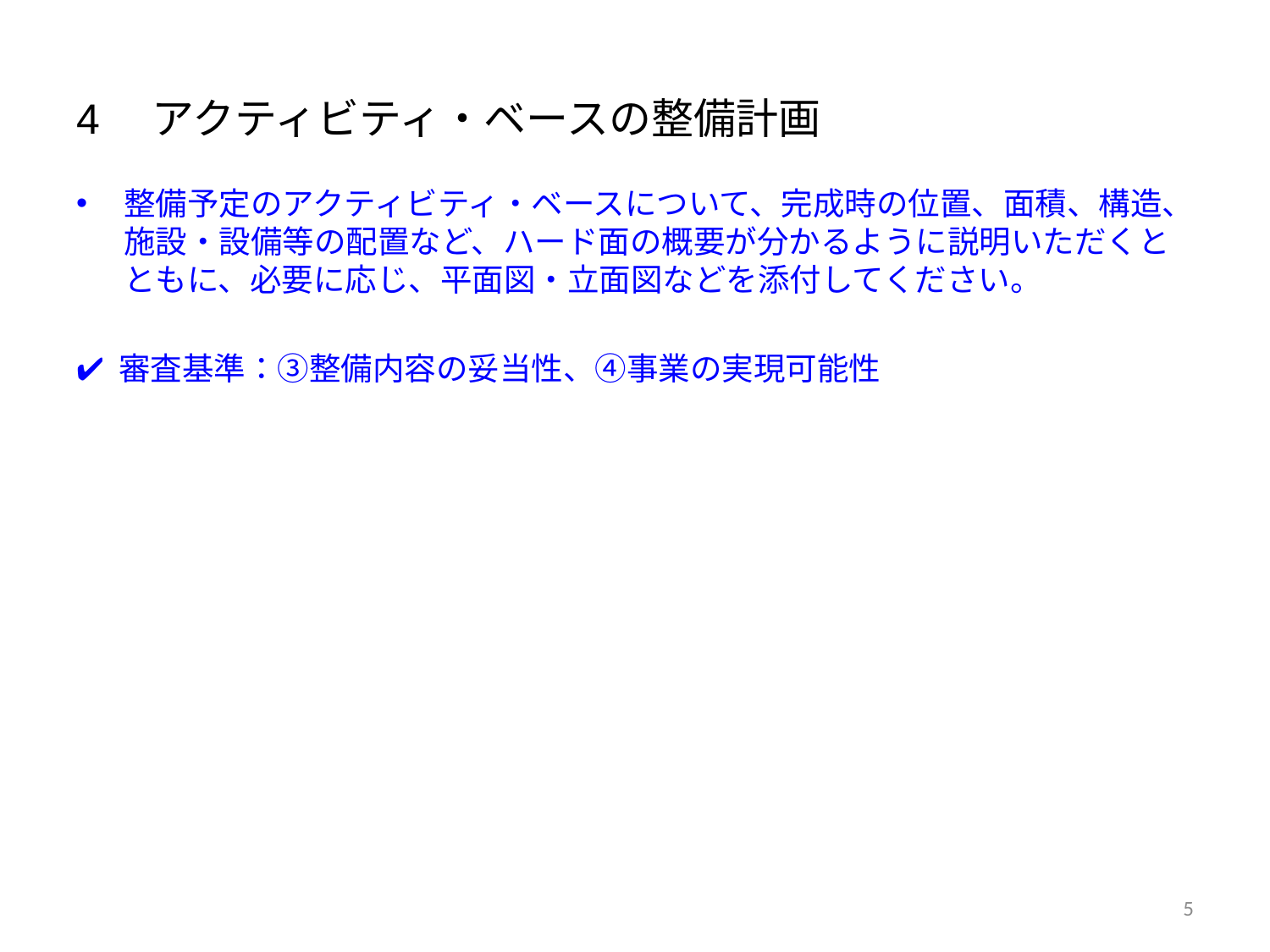

# 4　アクティビティ・ベースの整備計画
整備予定のアクティビティ・ベースについて、完成時の位置、面積、構造、施設・設備等の配置など、ハード面の概要が分かるように説明いただくとともに、必要に応じ、平面図・立面図などを添付してください。

✔ 審査基準：③整備内容の妥当性、④事業の実現可能性

5